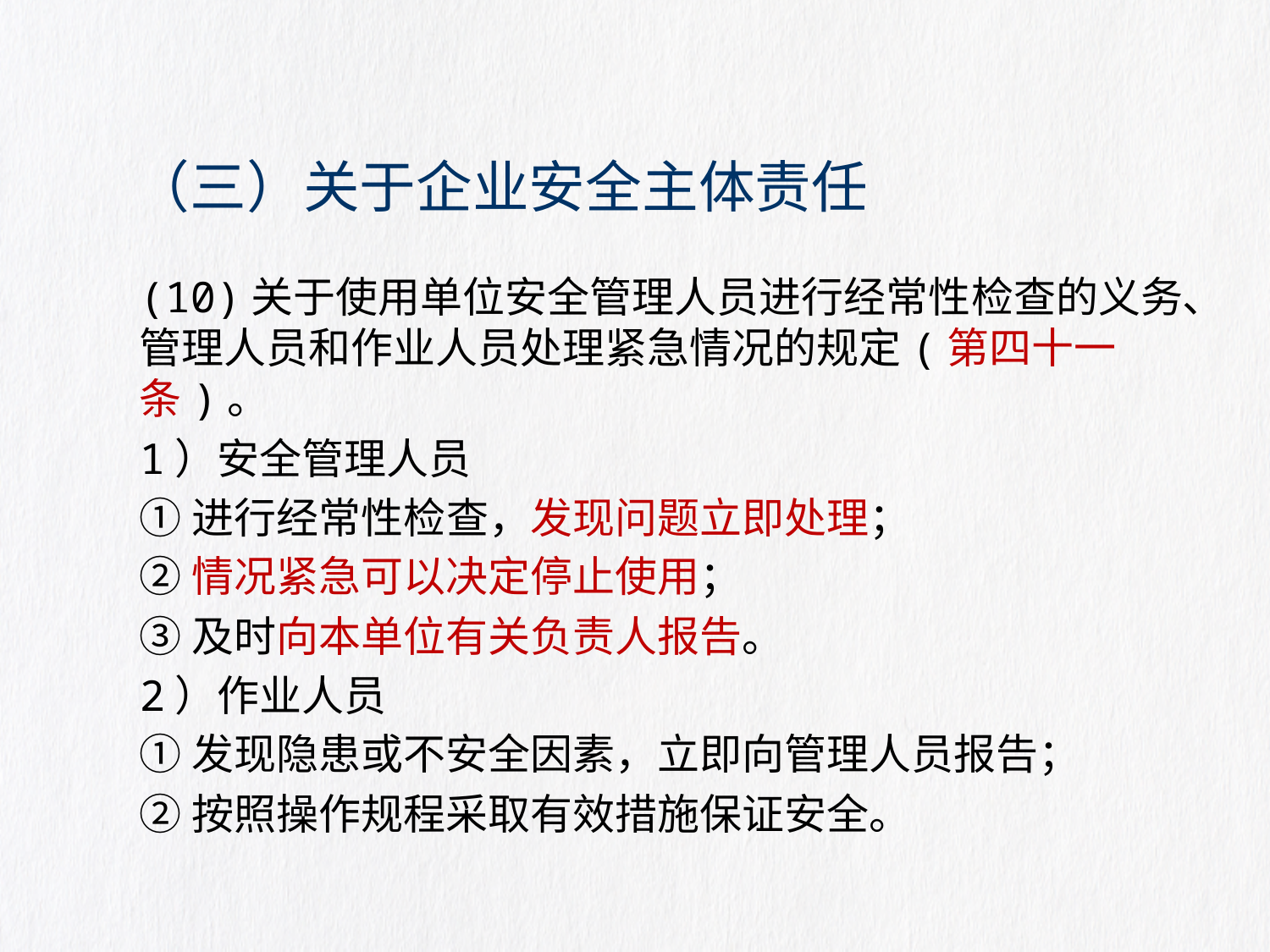

# （三）关于企业安全主体责任
(10)关于使用单位安全管理人员进行经常性检查的义务、管理人员和作业人员处理紧急情况的规定(第四十一条)。
1）安全管理人员
①进行经常性检查，发现问题立即处理；
②情况紧急可以决定停止使用；
③及时向本单位有关负责人报告。
2）作业人员
①发现隐患或不安全因素，立即向管理人员报告；
②按照操作规程采取有效措施保证安全。

38